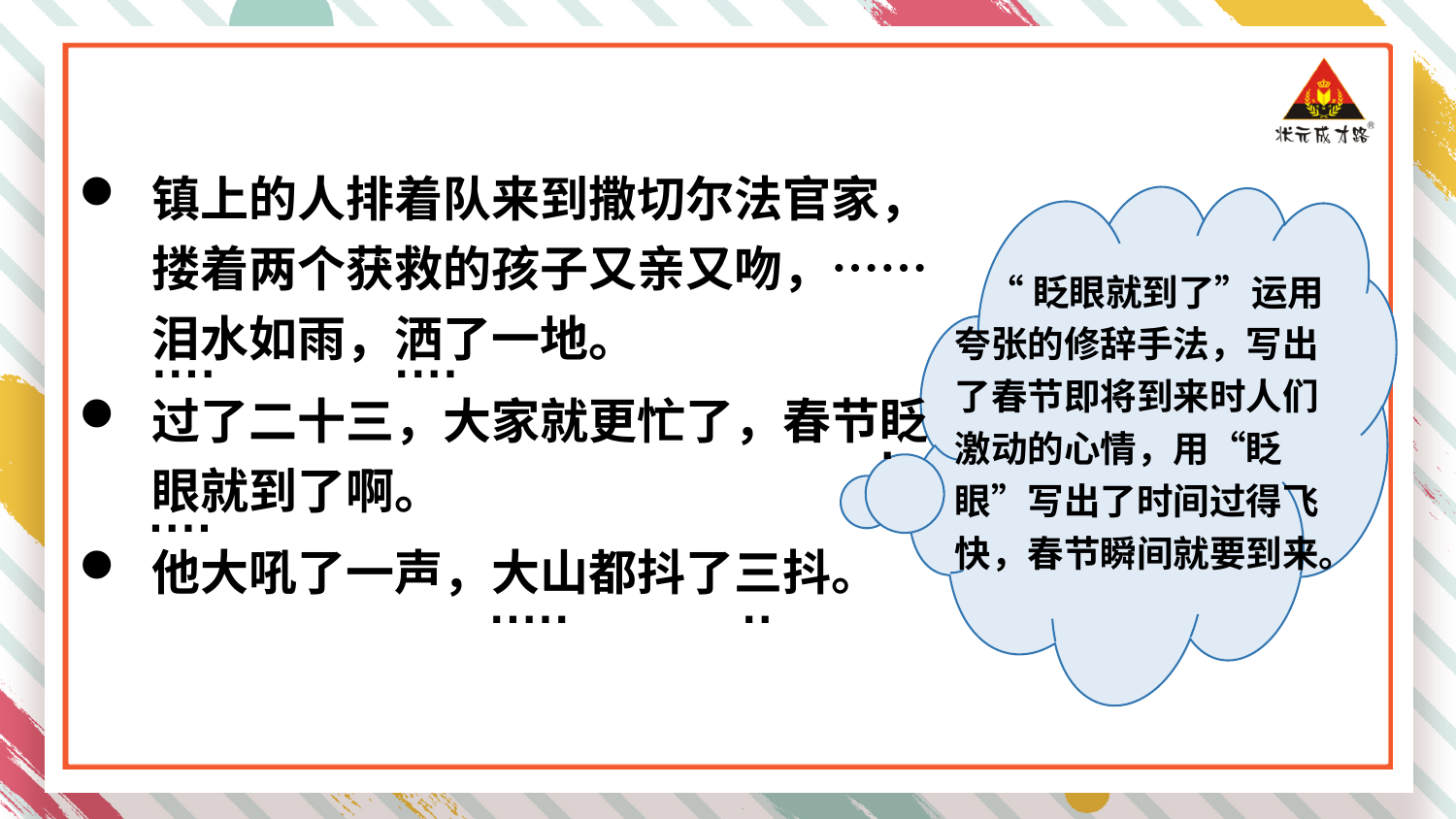

镇上的人排着队来到撒切尔法官家，搂着两个获救的孩子又亲又吻，……泪水如雨，洒了一地。
过了二十三，大家就更忙了，春节眨眼就到了啊。
他大吼了一声，大山都抖了三抖。

    “眨眼就到了”运用夸张的修辞手法，写出了春节即将到来时人们激动的心情，用“眨眼”写出了时间过得飞快，春节瞬间就要到来。
····
····
·
····
··
·····